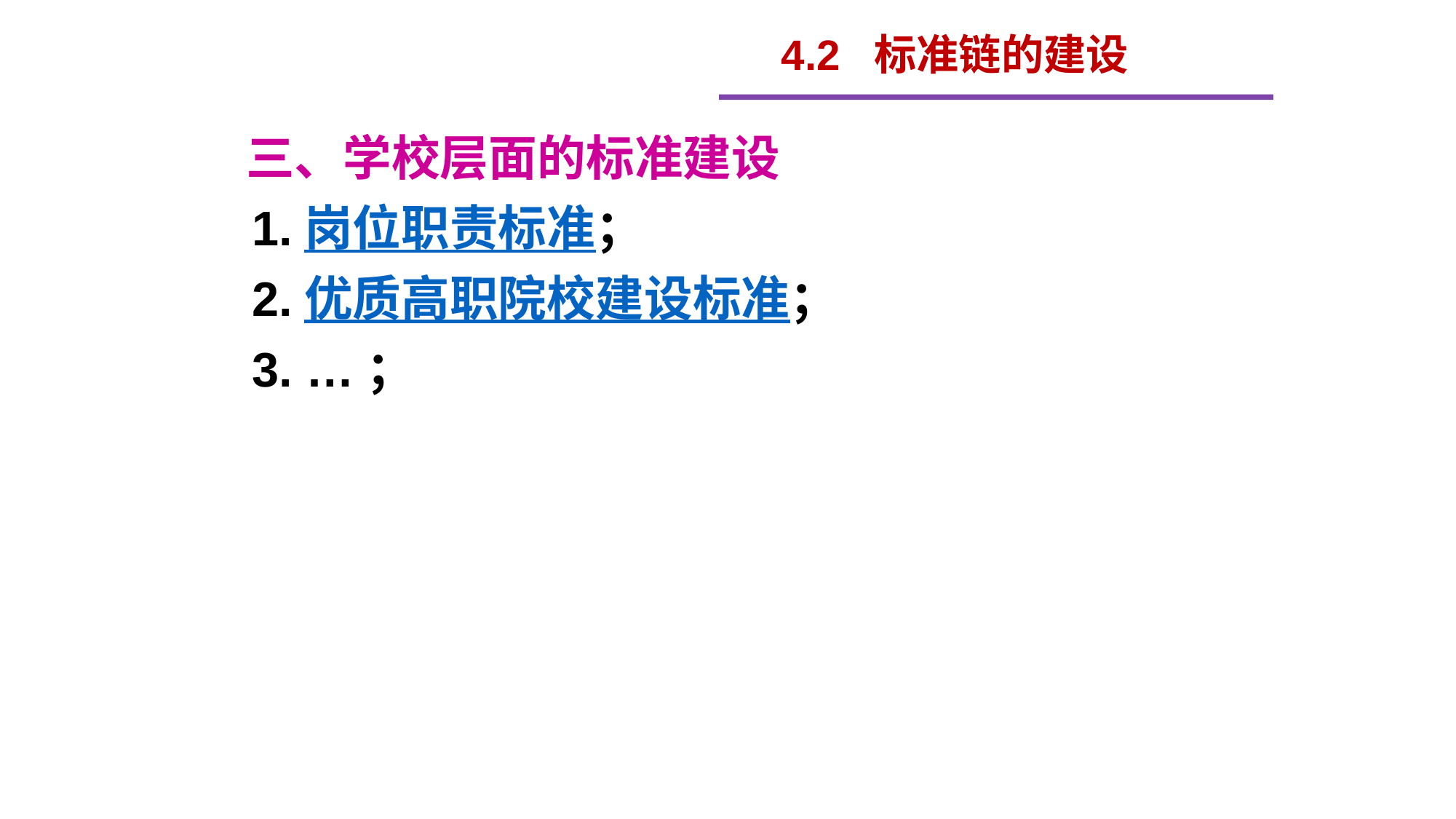

4.2  标准链的建设

   三、学校层面的标准建设
1.岗位职责标准；
2.优质高职院校建设标准；
3. …；